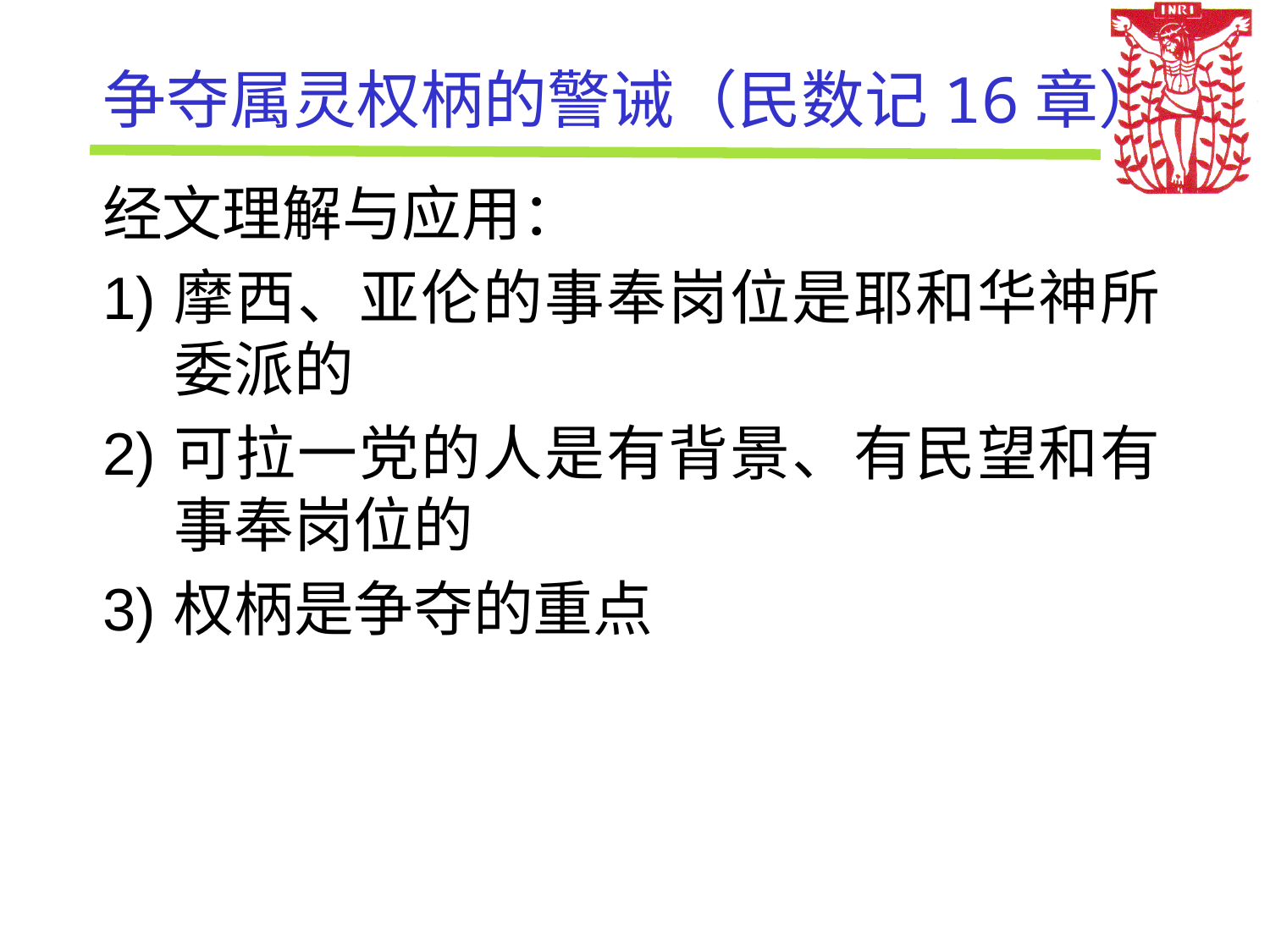

# 争夺属灵权柄的警诫（民数记16章）
经文理解与应用：
摩西、亚伦的事奉岗位是耶和华神所委派的
可拉一党的人是有背景、有民望和有事奉岗位的
权柄是争夺的重点